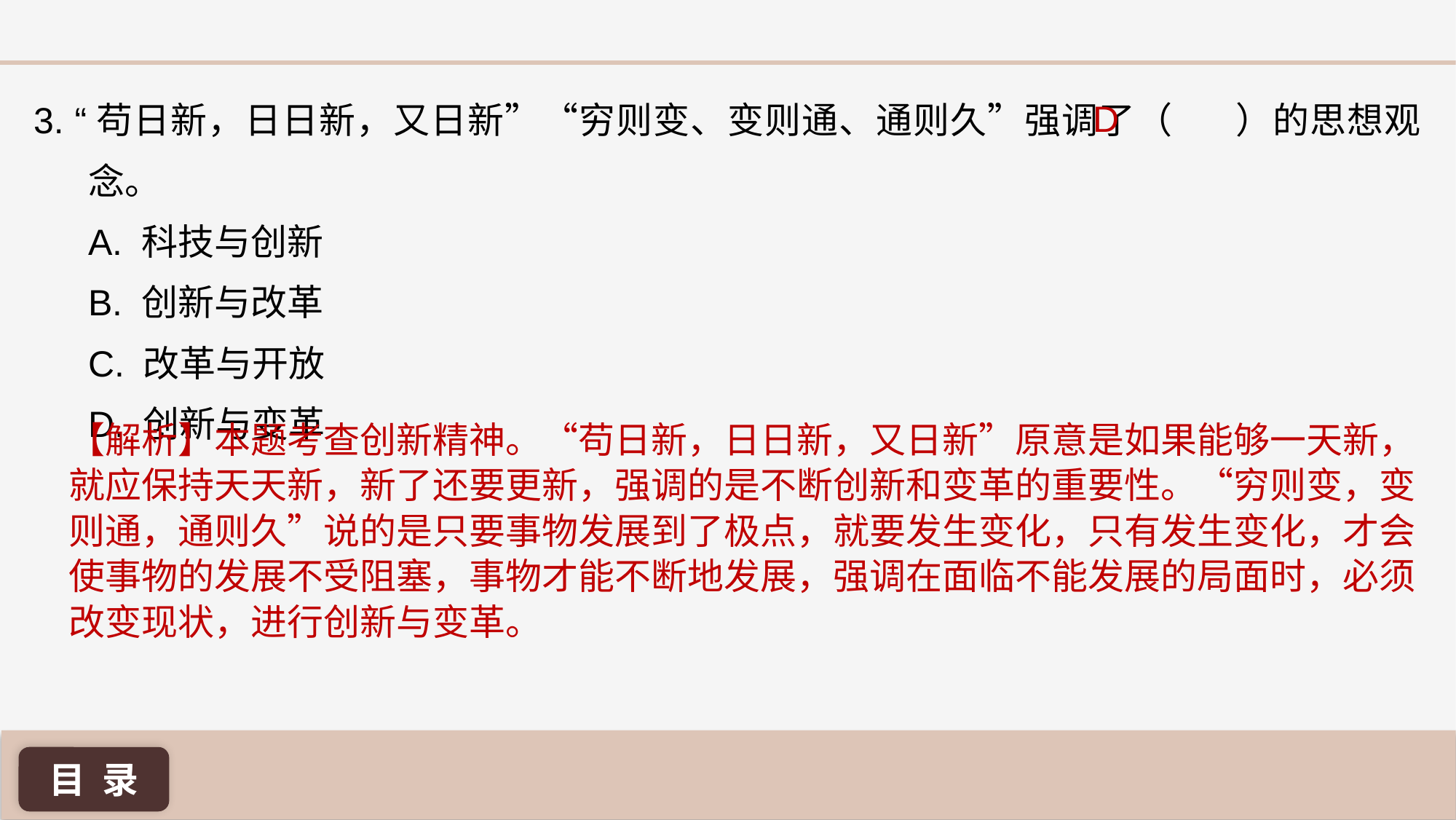

D
3. “苟日新，日日新，又日新”“穷则变、变则通、通则久”强调了（       ）的思想观念。
A. 科技与创新
B. 创新与改革
C. 改革与开放
D. 创新与变革
【解析】本题考查创新精神。“苟日新，日日新，又日新”原意是如果能够一天新，就应保持天天新，新了还要更新，强调的是不断创新和变革的重要性。“穷则变，变则通，通则久”说的是只要事物发展到了极点，就要发生变化，只有发生变化，才会使事物的发展不受阻塞，事物才能不断地发展，强调在面临不能发展的局面时，必须改变现状，进行创新与变革。